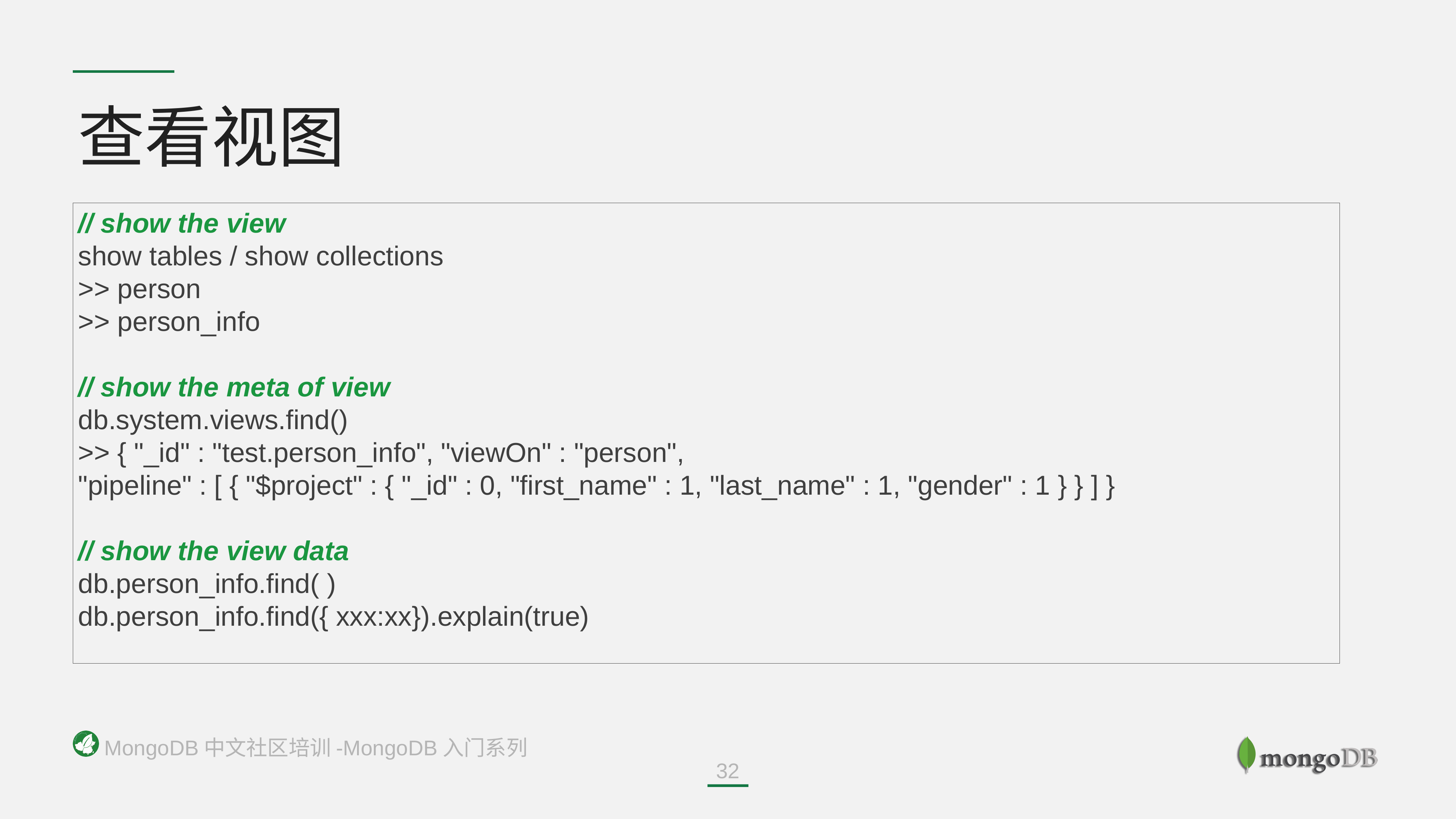

查看视图
// show the view
show tables / show collections
>> person
>> person_info

// show the meta of view
db.system.views.find()
>> { "_id" : "test.person_info", "viewOn" : "person",
"pipeline" : [ { "$project" : { "_id" : 0, "first_name" : 1, "last_name" : 1, "gender" : 1 } } ] }

// show the view data
db.person_info.find( )
db.person_info.find({ xxx:xx}).explain(true)